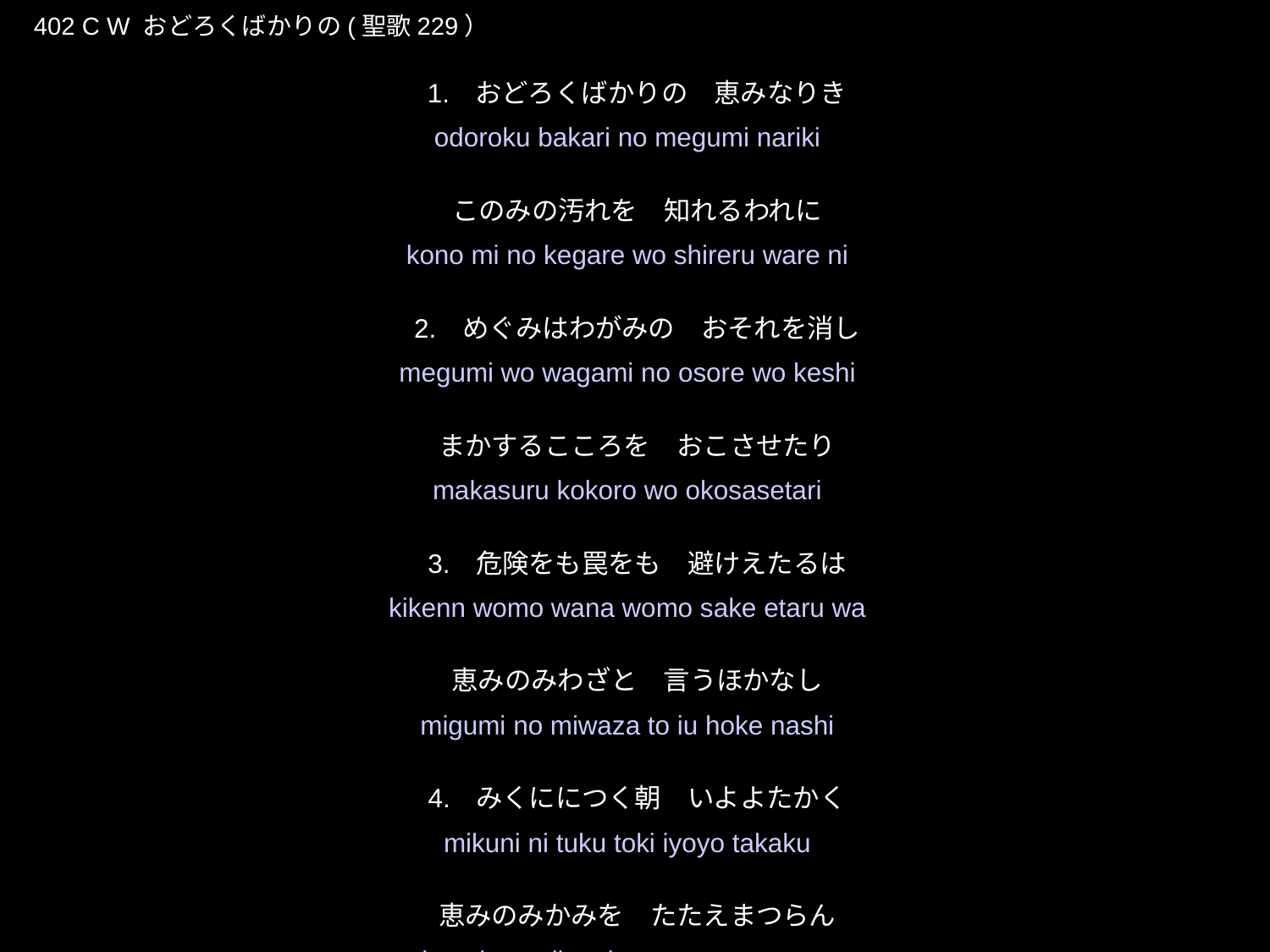

おどろくばかりの
★W
402 C W おどろくばかりの(聖歌229）
1.  おどろくばかりの　恵みなりき
このみの汚れを　知れるわれに
2.  めぐみはわがみの　おそれを消し
まかするこころを　おこさせたり
3.  危険をも罠をも　避けえたるは
恵みのみわざと　言うほかなし
4.  みくににつく朝　いよよたかく
恵みのみかみを　たたえまつらん
★４
odoroku bakari no megumi nariki
kono mi no kegare wo shireru ware ni
megumi wo wagami no osore wo keshi
makasuru kokoro wo okosasetari
kikenn womo wana womo sake etaru wa
migumi no miwaza to iu hoke nashi
mikuni ni tuku toki iyoyo takaku
migumi no mikami wo tatae matsurann